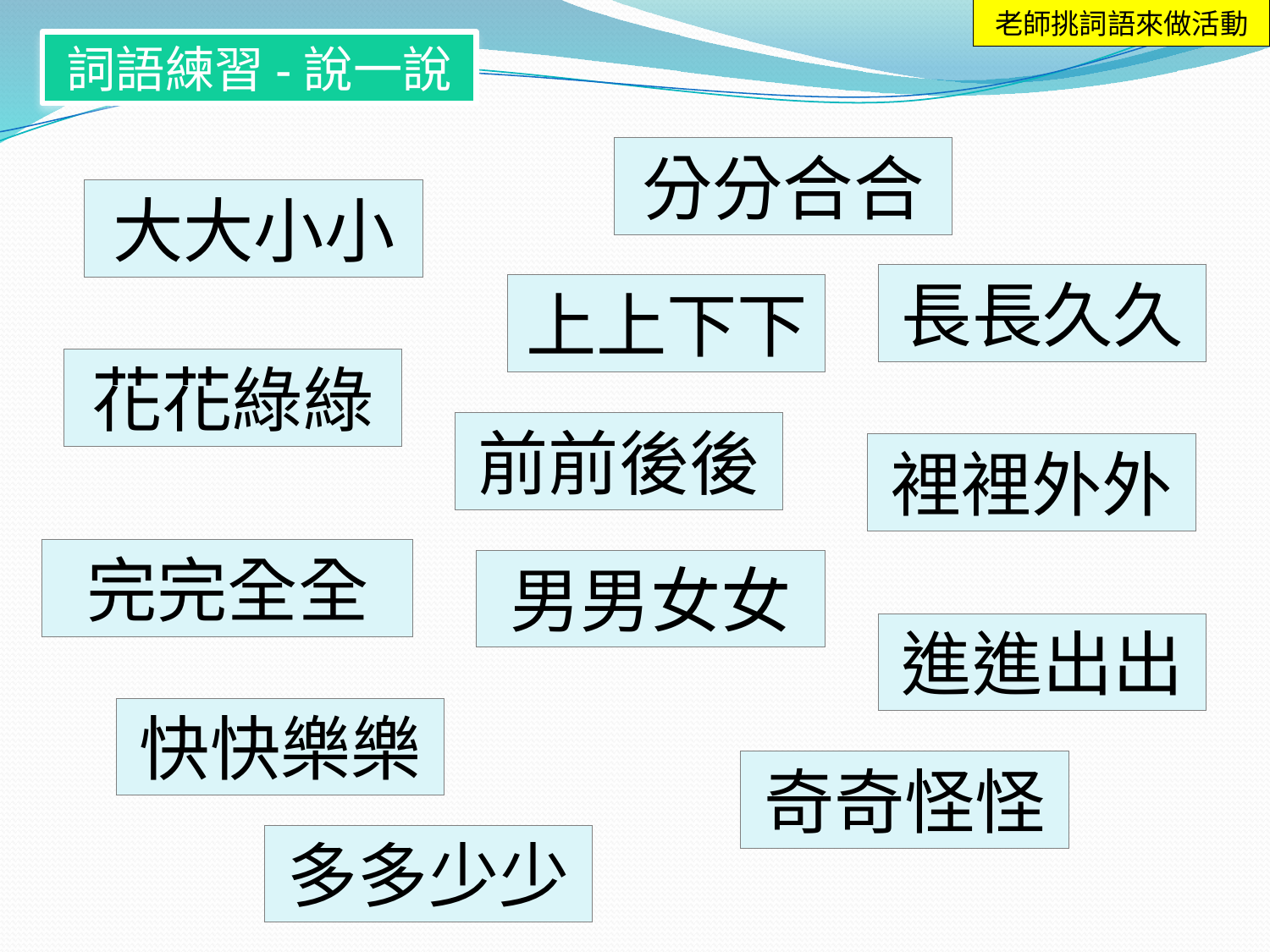

老師挑詞語來做活動
詞語練習-說一說
分分合合
大大小小
長長久久
上上下下
花花綠綠
前前後後
裡裡外外
完完全全
男男女女
進進出出
快快樂樂
奇奇怪怪
多多少少